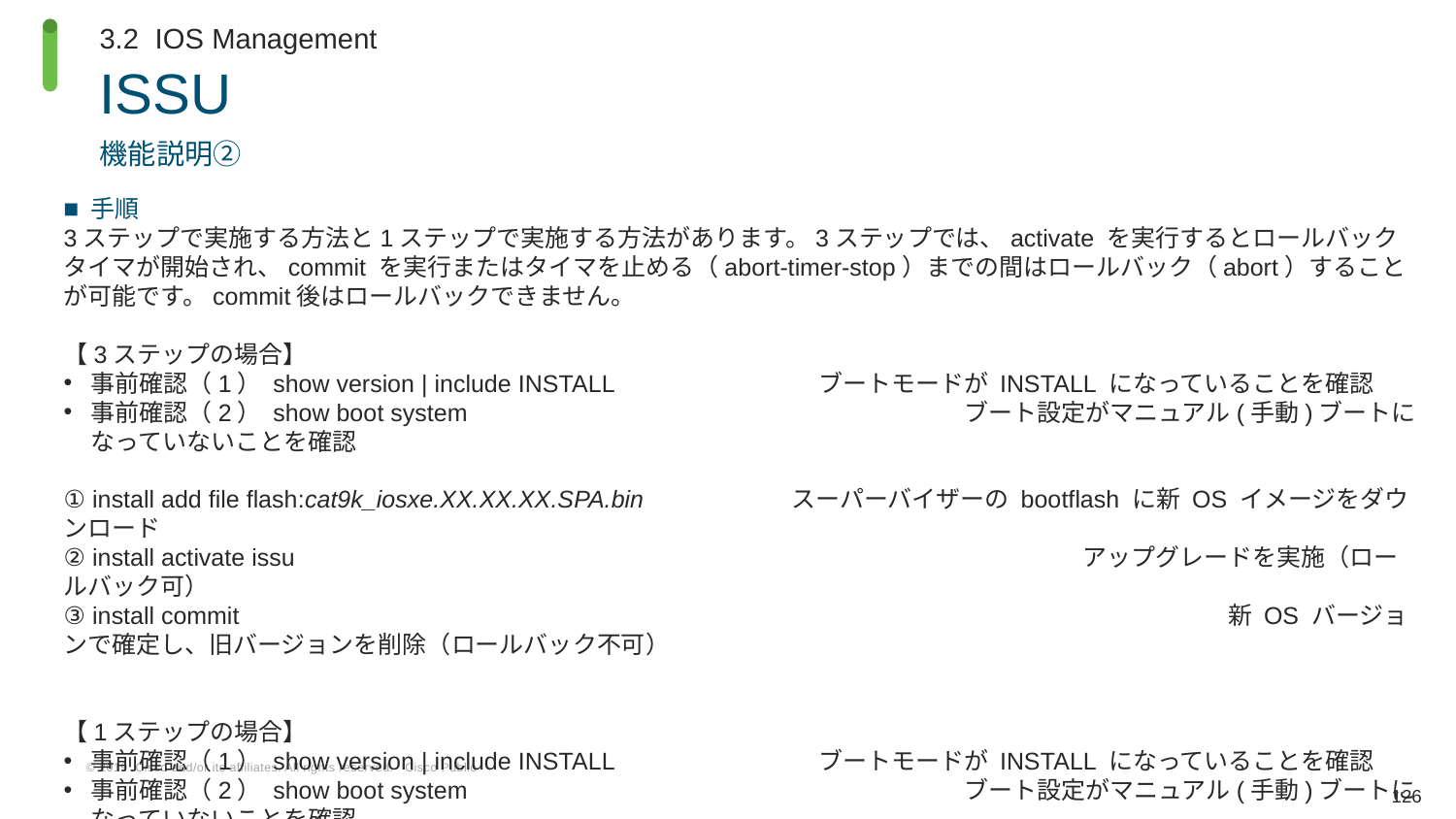

3.2  IOS Management
# ISSU
機能説明②
手順
3ステップで実施する方法と1ステップで実施する方法があります。3ステップでは、activate を実行するとロールバックタイマが開始され、commit を実行またはタイマを止める（abort-timer-stop）までの間はロールバック（abort）することが可能です。commit後はロールバックできません。

【3ステップの場合】
事前確認（1） show version | include INSTALL		ブートモードが INSTALL になっていることを確認
事前確認（2） show boot system				ブート設定がマニュアル(手動)ブートになっていないことを確認

① install add file flash:cat9k_iosxe.XX.XX.XX.SPA.bin		スーパーバイザーの bootflash に新 OS イメージをダウンロード
② install activate issu						アップグレードを実施（ロールバック可）
③ install commit							新 OS バージョンで確定し、旧バージョンを削除（ロールバック不可）

【1ステップの場合】
事前確認（1） show version | include INSTALL		ブートモードが INSTALL になっていることを確認
事前確認（2） show boot system				ブート設定がマニュアル(手動)ブートになっていないことを確認

① install add file flash:cat9k_iosxe.XX.XX.XX.SPA.bin activate issu commit
									アップグレードを実施（ロールバック不可）
126